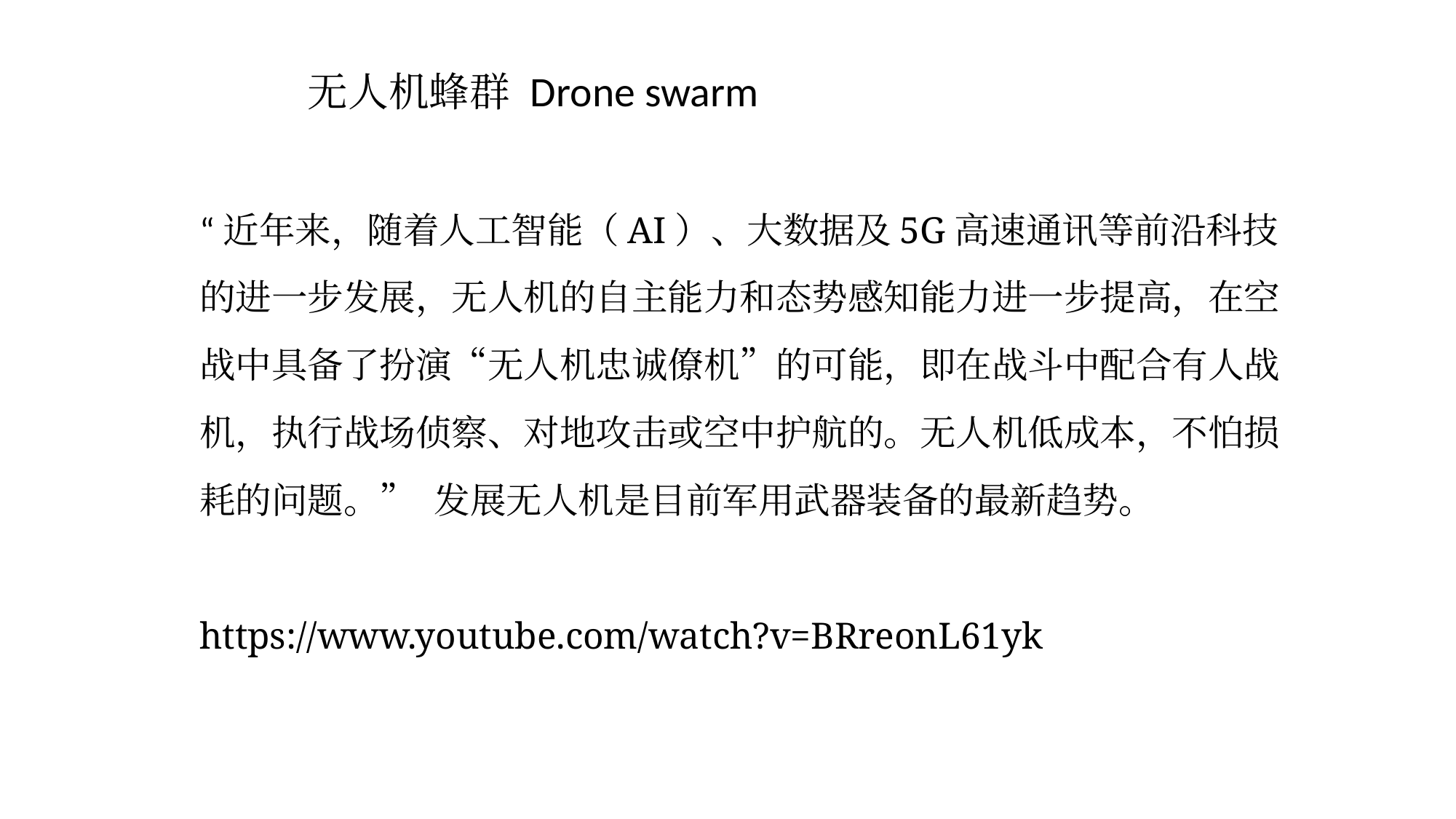

# 无人机蜂群 Drone swarm “近年来，随着人工智能（AI）、大数据及5G高速通讯等前沿科技的进一步发展，无人机的自主能力和态势感知能力进一步提高，在空战中具备了扮演“无人机忠诚僚机”的可能，即在战斗中配合有人战机，执行战场侦察、对地攻击或空中护航的。无人机低成本，不怕损耗的问题。”  发展无人机是目前军用武器装备的最新趋势。 https://www.youtube.com/watch?v=BRreonL61yk